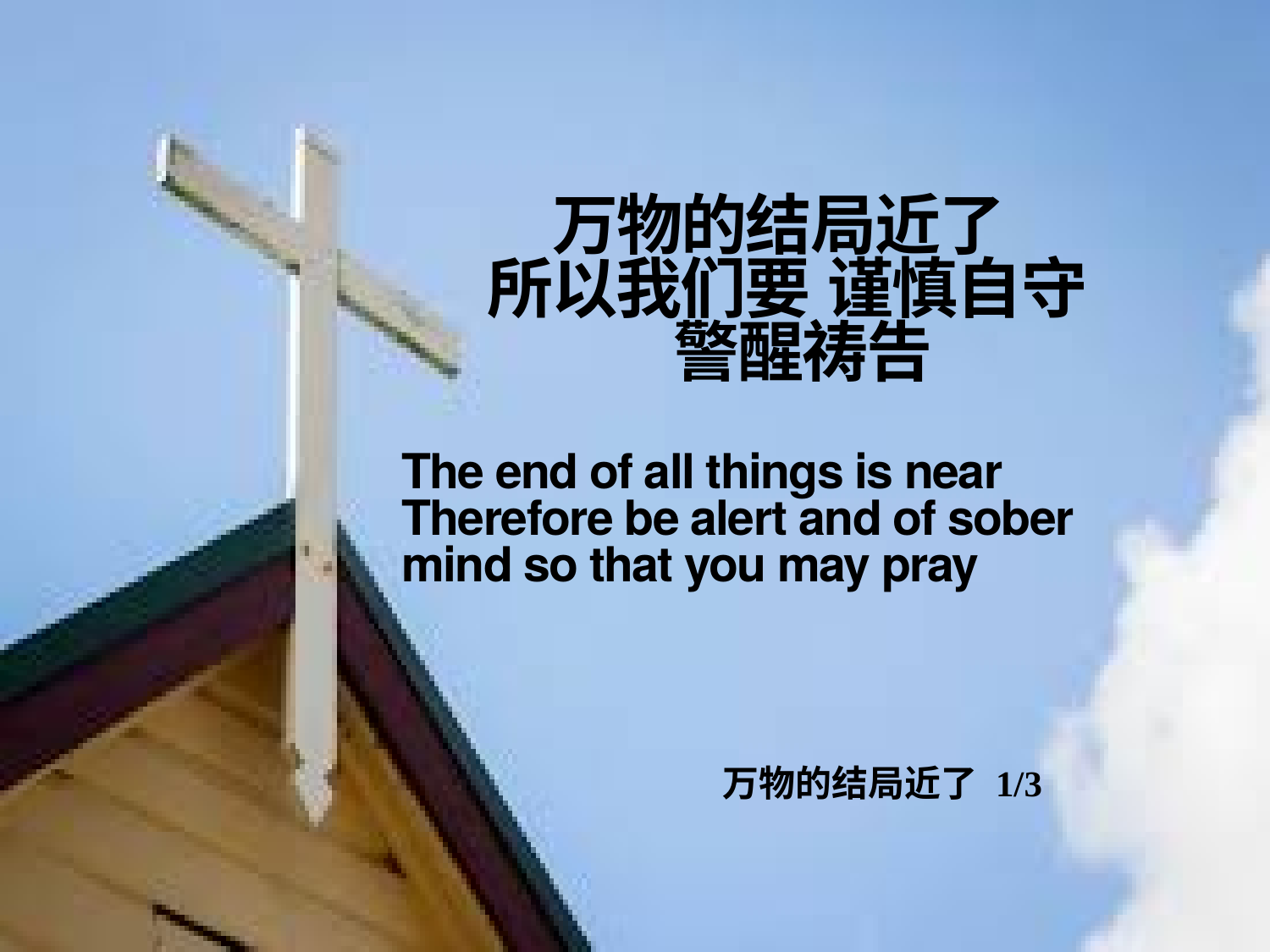

万物的结局近了
所以我们要 谨慎自守
 警醒祷告

The end of all things is near
Therefore be alert and of sober mind so that you may pray
万物的结局近了 1/3